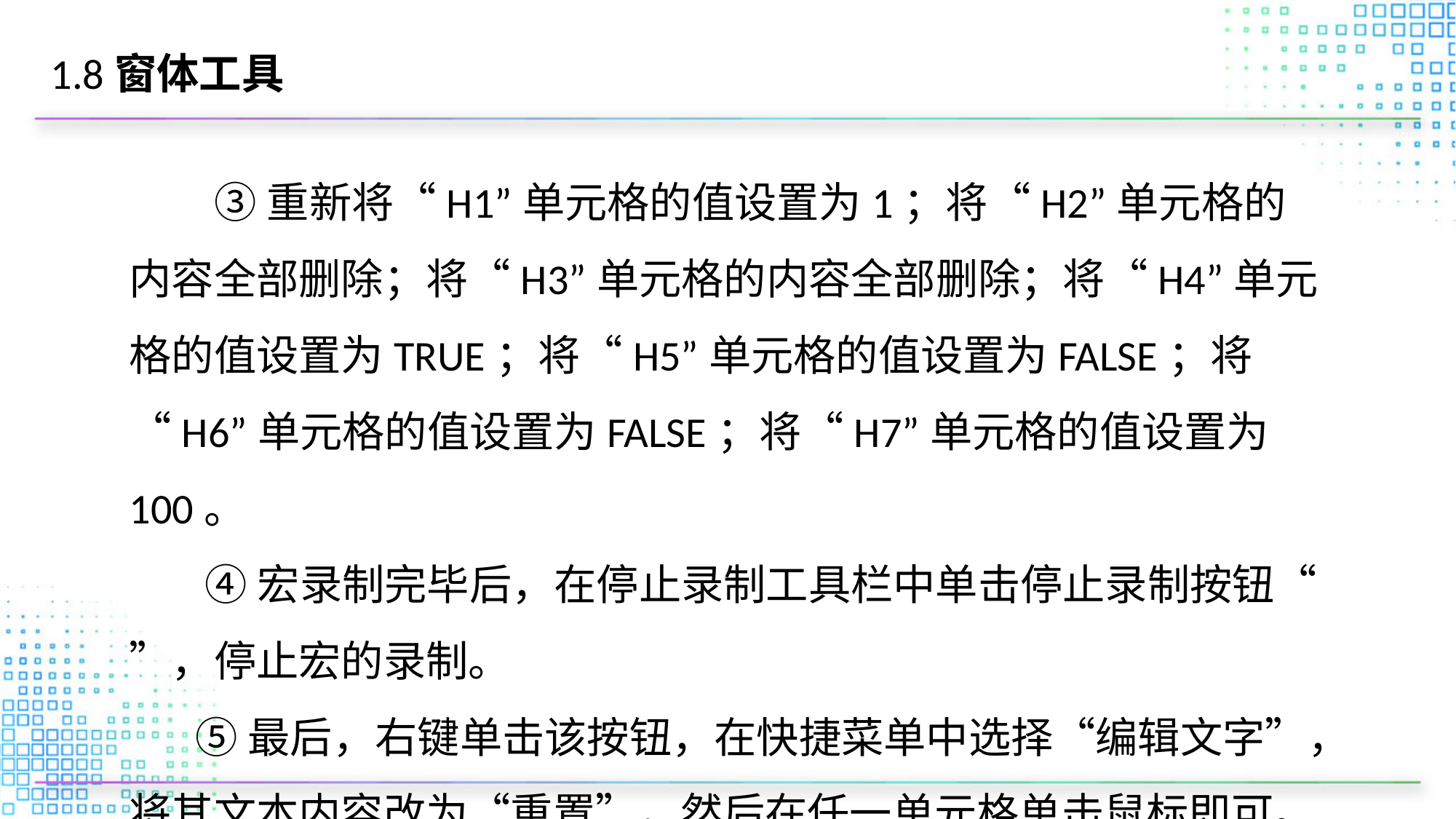

# 1.8窗体工具
         ③重新将“H1”单元格的值设置为1；将“H2”单元格的内容全部删除；将“H3”单元格的内容全部删除；将“H4”单元格的值设置为TRUE；将“H5”单元格的值设置为FALSE；将“H6”单元格的值设置为FALSE；将“H7”单元格的值设置为100。
        ④宏录制完毕后，在停止录制工具栏中单击停止录制按钮“ ”，停止宏的录制。
       ⑤最后，右键单击该按钮，在快捷菜单中选择“编辑文字”，将其文本内容改为“重置”，然后在任一单元格单击鼠标即可。